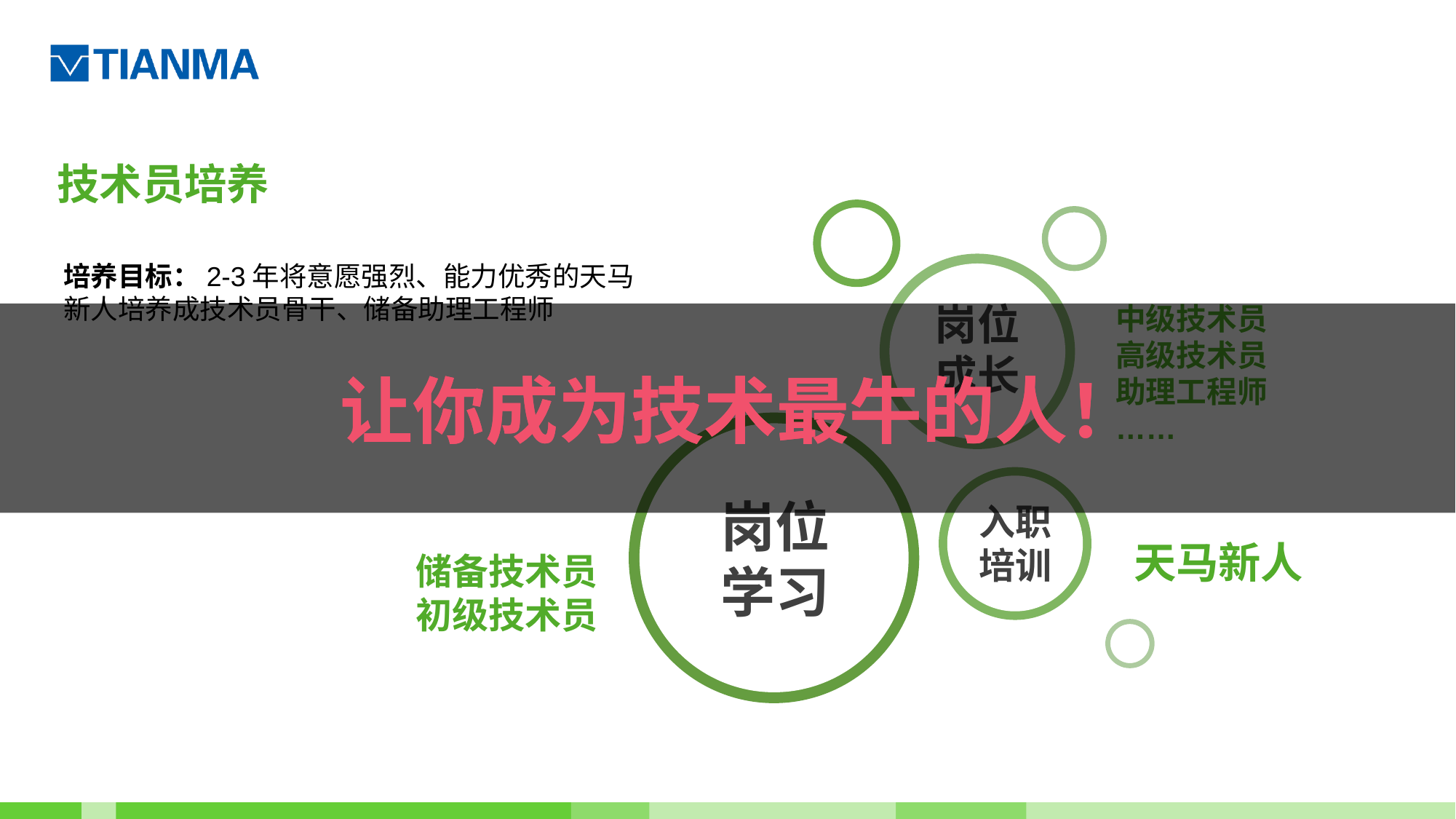

技术员培养

岗位
成长
中级技术员
高级技术员
助理工程师
……
岗位
学习
入职
培训
天马新人
储备技术员
初级技术员
培养目标：2-3年将意愿强烈、能力优秀的天马新人培养成技术员骨干、储备助理工程师

让你成为成长最快的人！
让你成为成长最快的人！
让你成为技术最牛的人！
让你成为技术最牛的人！